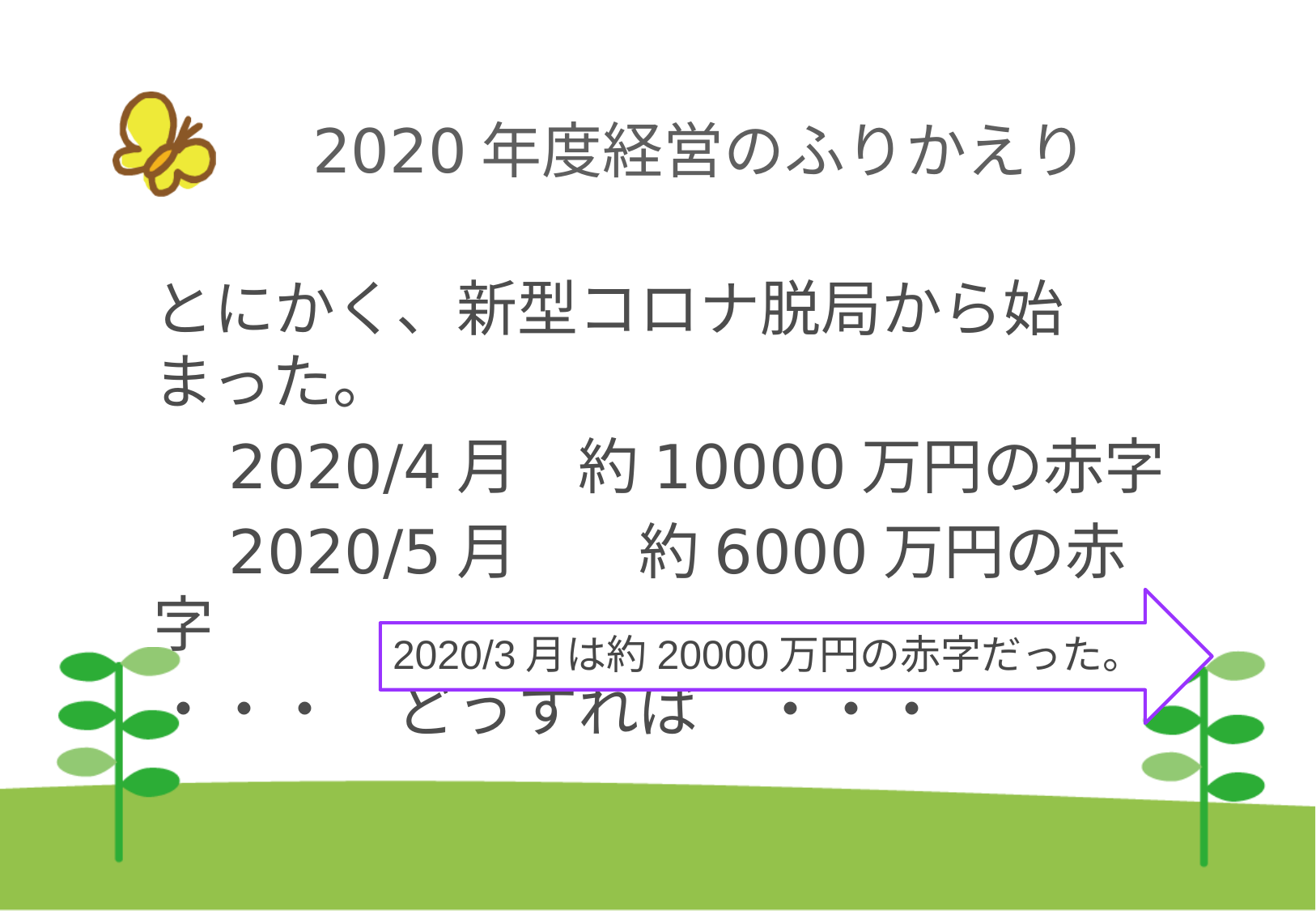

# 2020年度経営のふりかえり
とにかく、新型コロナ脱局から始まった。
　2020/4月　約10000万円の赤字
　2020/5月　　約6000万円の赤字
・・・　どうすれば　・・・
2020/3月は約20000万円の赤字だった。